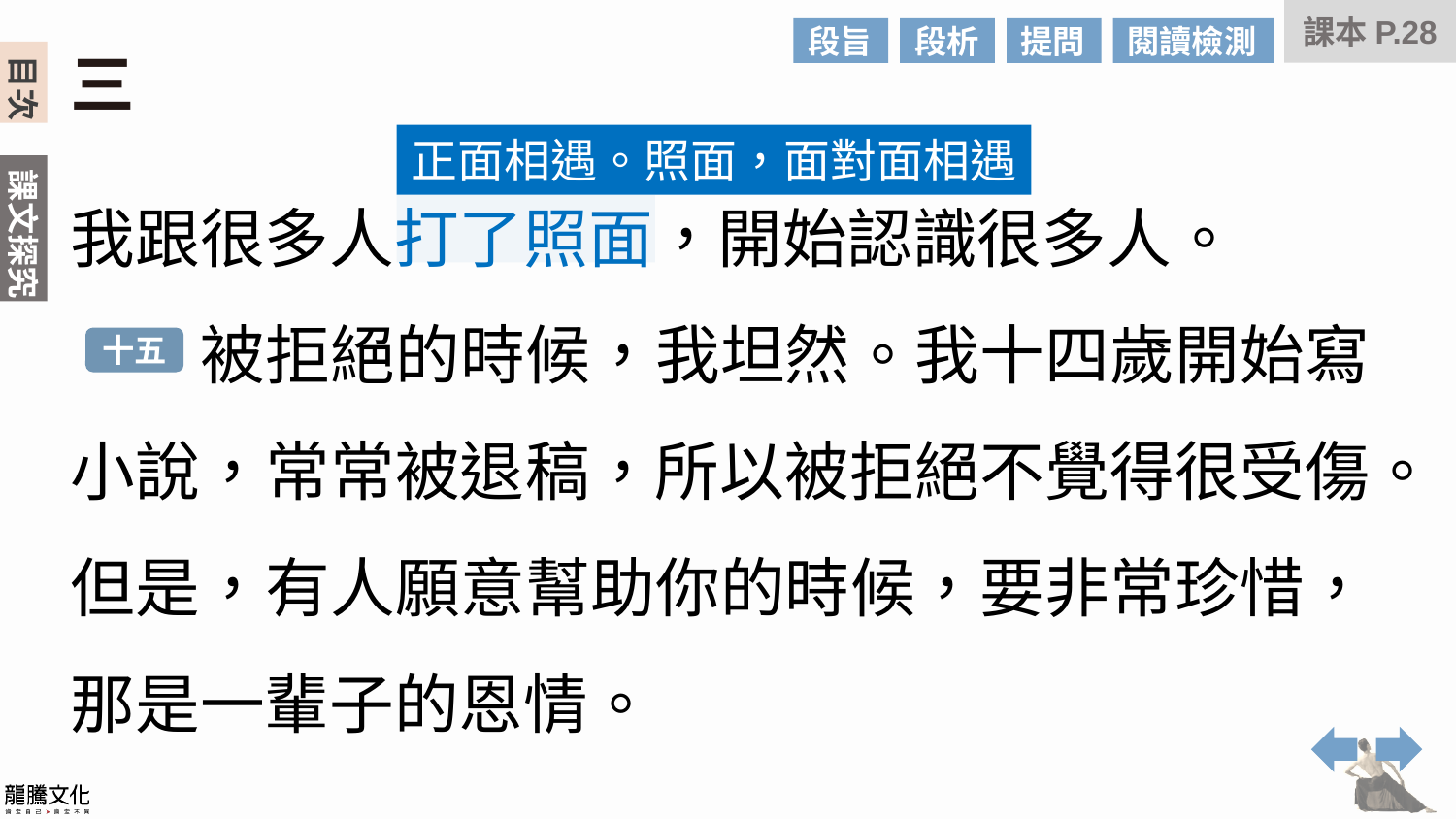

課本P.28
段旨
段析
提問
閱讀檢測
三
正面相遇。照面，面對面相遇
我跟很多人打了照面，開始認識很多人。
　　被拒絕的時候，我坦然。我十四歲開始寫小說，常常被退稿，所以被拒絕不覺得很受傷。但是，有人願意幫助你的時候，要非常珍惜，那是一輩子的恩情。

十五